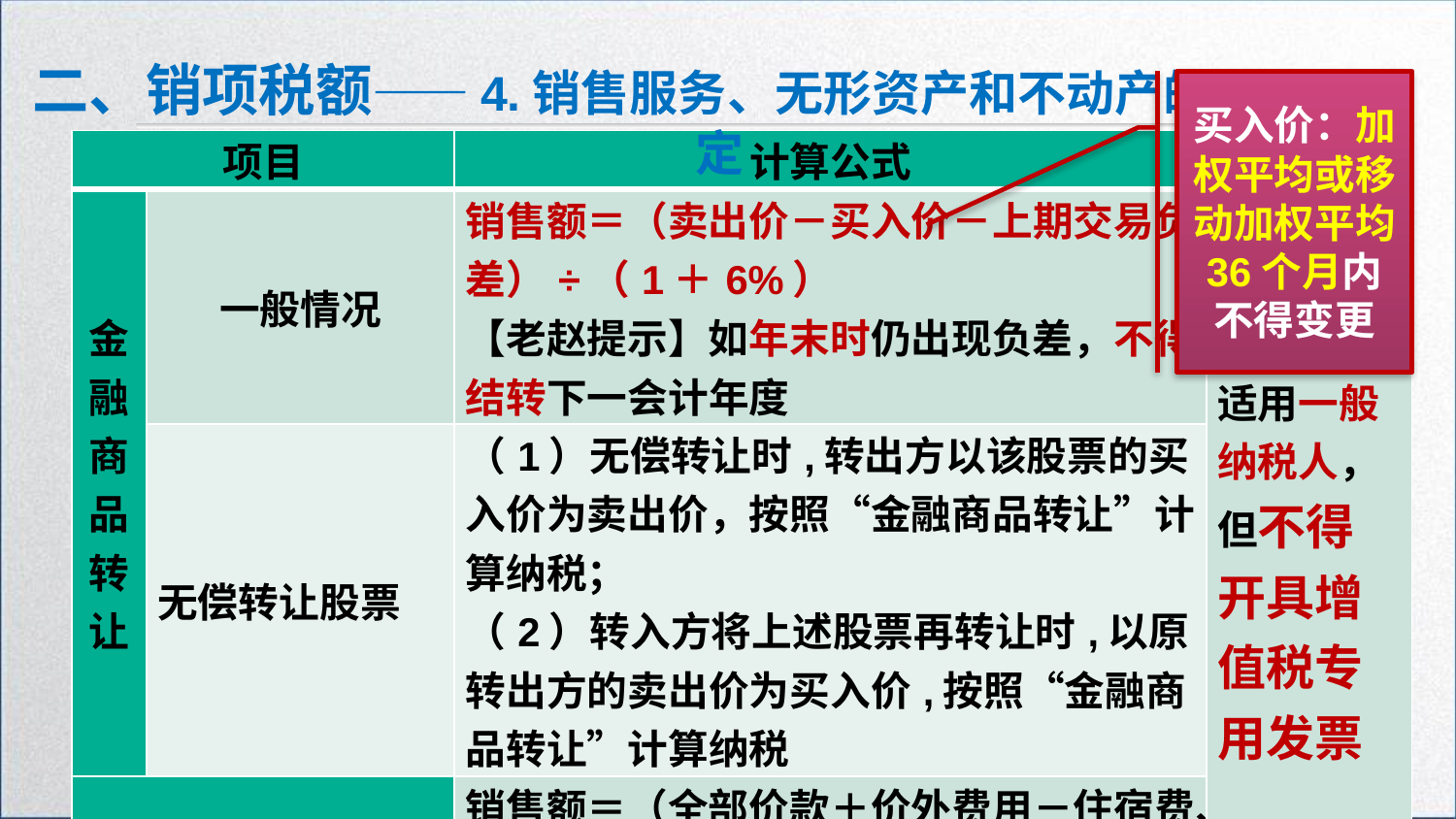

二、销项税额——4.销售服务、无形资产和不动产的销售额确定
买入价：加权平均或移动加权平均
36个月内不得变更
| 项目 |  | 计算公式 | 适用范围 |
| --- | --- | --- | --- |
| 金 融 商 品 转 让 | 一般情况 | 销售额＝（卖出价－买入价－上期交易负差）÷（1＋6%） 【老赵提示】如年末时仍出现负差，不得结转下一会计年度 | 适用一般纳税人，但不得开具增值税专用发票 |
|  | 无偿转让股票 | （1）无偿转让时,转出方以该股票的买入价为卖出价，按照“金融商品转让”计算纳税； （2）转入方将上述股票再转让时,以原转出方的卖出价为买入价,按照“金融商品转让”计算纳税 |  |
| 旅游服务 |  | 销售额＝（全部价款＋价外费用－住宿费、餐饮费、交通费、签证费、门票费、地接费）÷（1＋6%） |  |
226